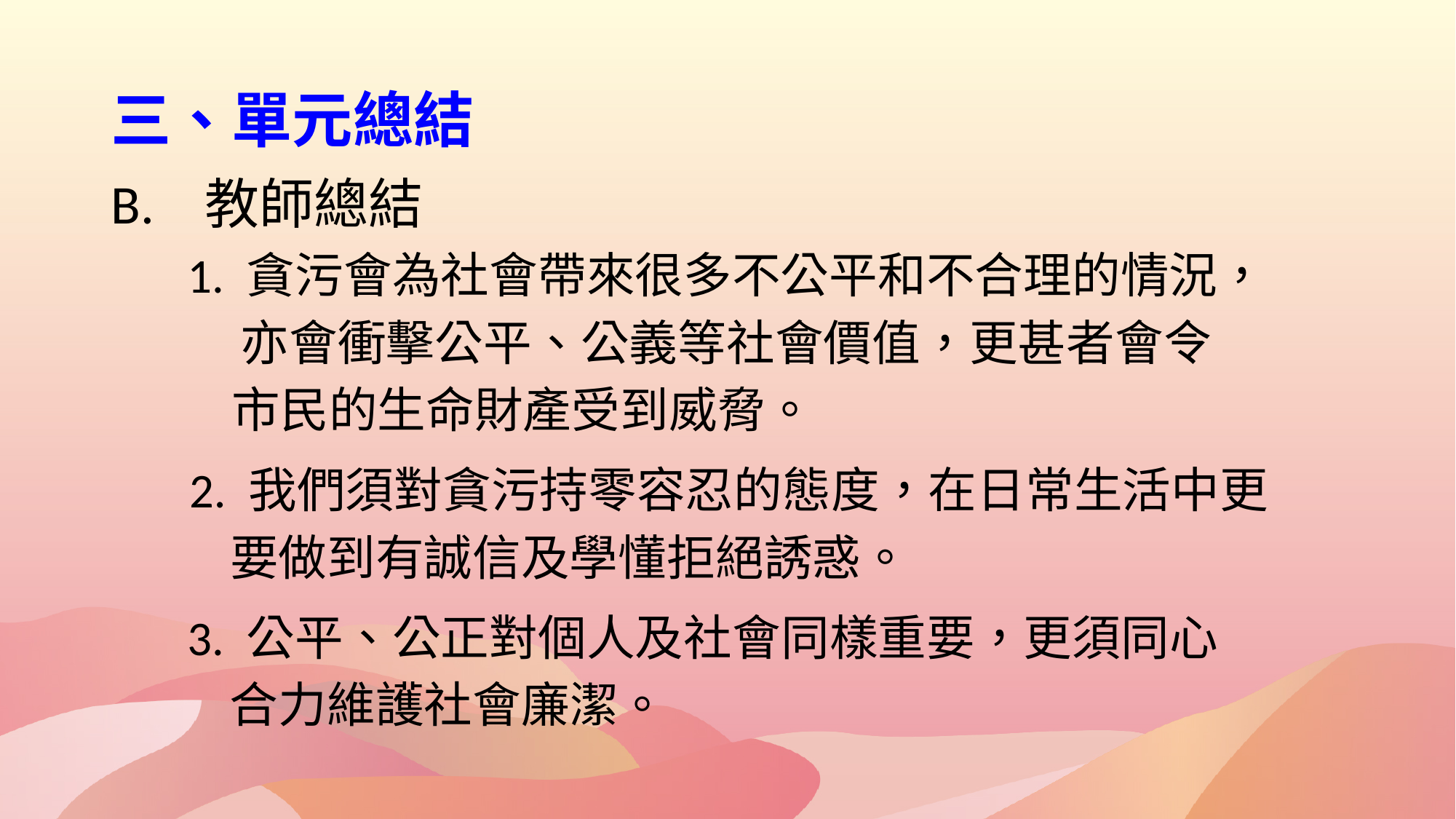

# 三、單元總結
B.   教師總結
       1. 貪污會為社會帶來很多不公平和不合理的情況，
　　   亦會衝擊公平、公義等社會價值，更甚者會令
          市民的生命財產受到威脅。
      2. 我們須對貪污持零容忍的態度，在日常生活中更
　　  要做到有誠信及學懂拒絕誘惑。
       3. 公平、公正對個人及社會同樣重要，更須同心
　　  合力維護社會廉潔。